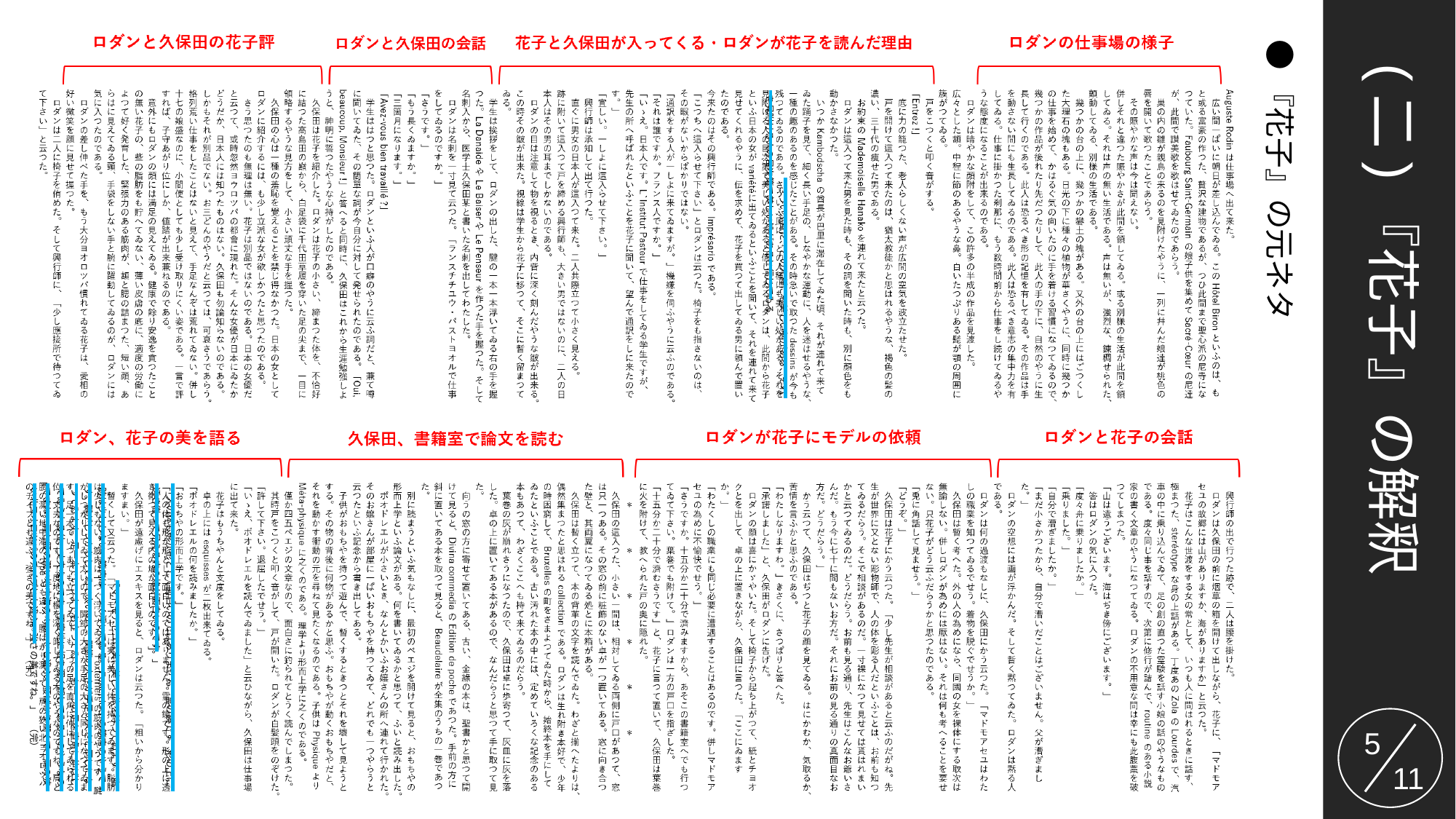

●『花子』の元ネタ
(二)『花子』の解釈
　　　　　　　　　　さういふ風に、どの人種にも美しい処がある、それを見附ける人の目次第で美しい処があると信じてゐる
　　　　　　　　　　「マドモアセユは実に美しい体を持つてゐます。脂肪は少しもない。筋肉は一つぐ浮いてゐる。Foxterriers の筋肉のやうです。腱がしつかりしてゐて太いので、関節の大さが手足の大さと同じになつてゐます。足一本でいつまでも立つてゐて、も一つの足を直角に伸ばしてゐられる位、丈夫なのです。丁度地に根を深く卸してゐる木のやうなのですね。肩と腰の濶い地中海の type とも違ふ。腰ばかり濶くて、肩の狹い北ヨオロツパのチイプとも違ふ。強さの美ですね。」　（完）
「人の体も形が形として面白いのではありません。霊の鏡です。形の上に透き徹つて見える内の焔が面白いのです。」

5
11